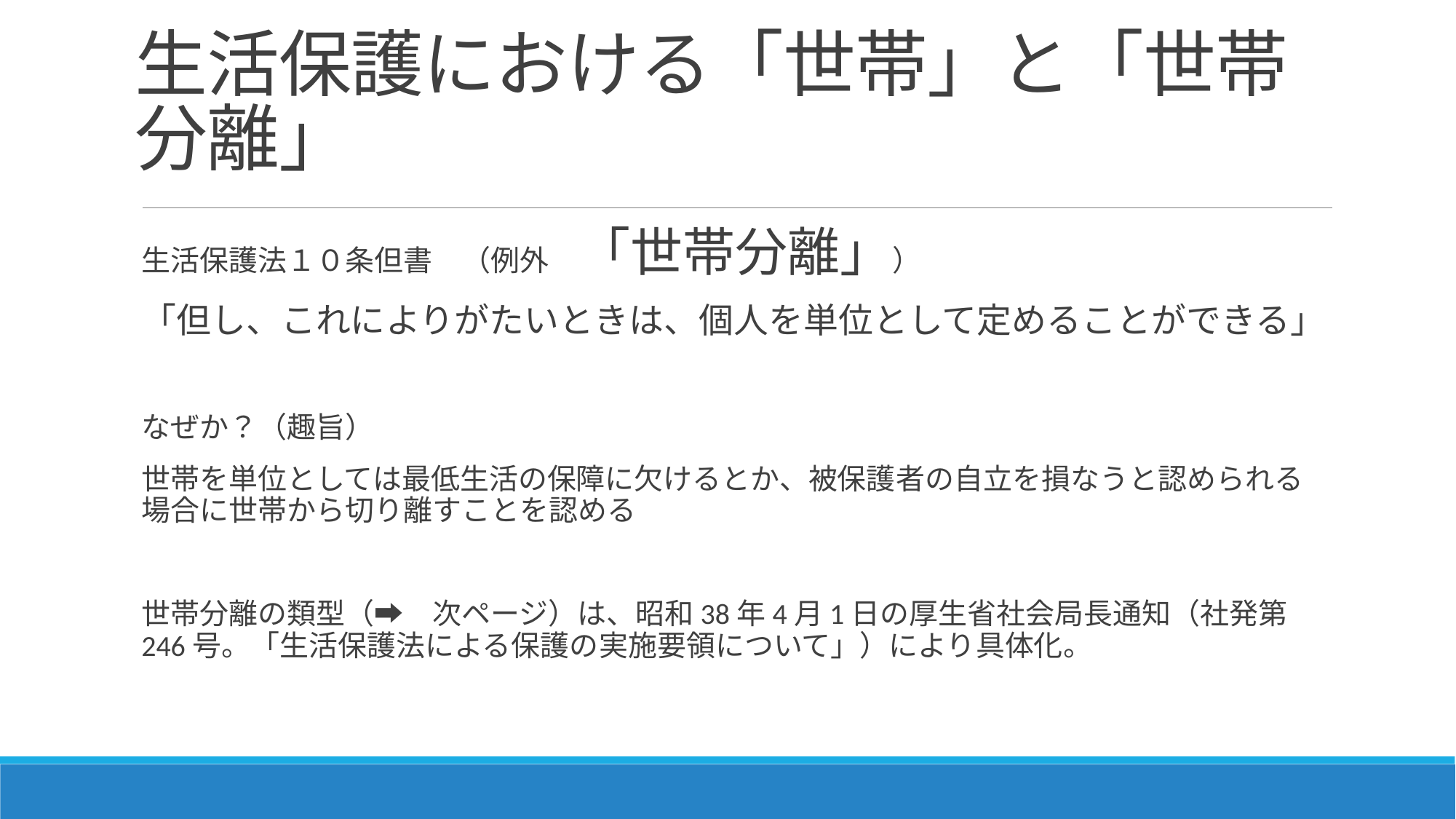

# 生活保護における「世帯」と「世帯分離」
生活保護法１０条但書　（例外　「世帯分離」）
「但し、これによりがたいときは、個人を単位として定めることができる」

なぜか？（趣旨）
世帯を単位としては最低生活の保障に欠けるとか、被保護者の自立を損なうと認められる場合に世帯から切り離すことを認める

世帯分離の類型（➡　次ページ）は、昭和38年4月1日の厚生省社会局長通知（社発第246号。「生活保護法による保護の実施要領について」）により具体化。